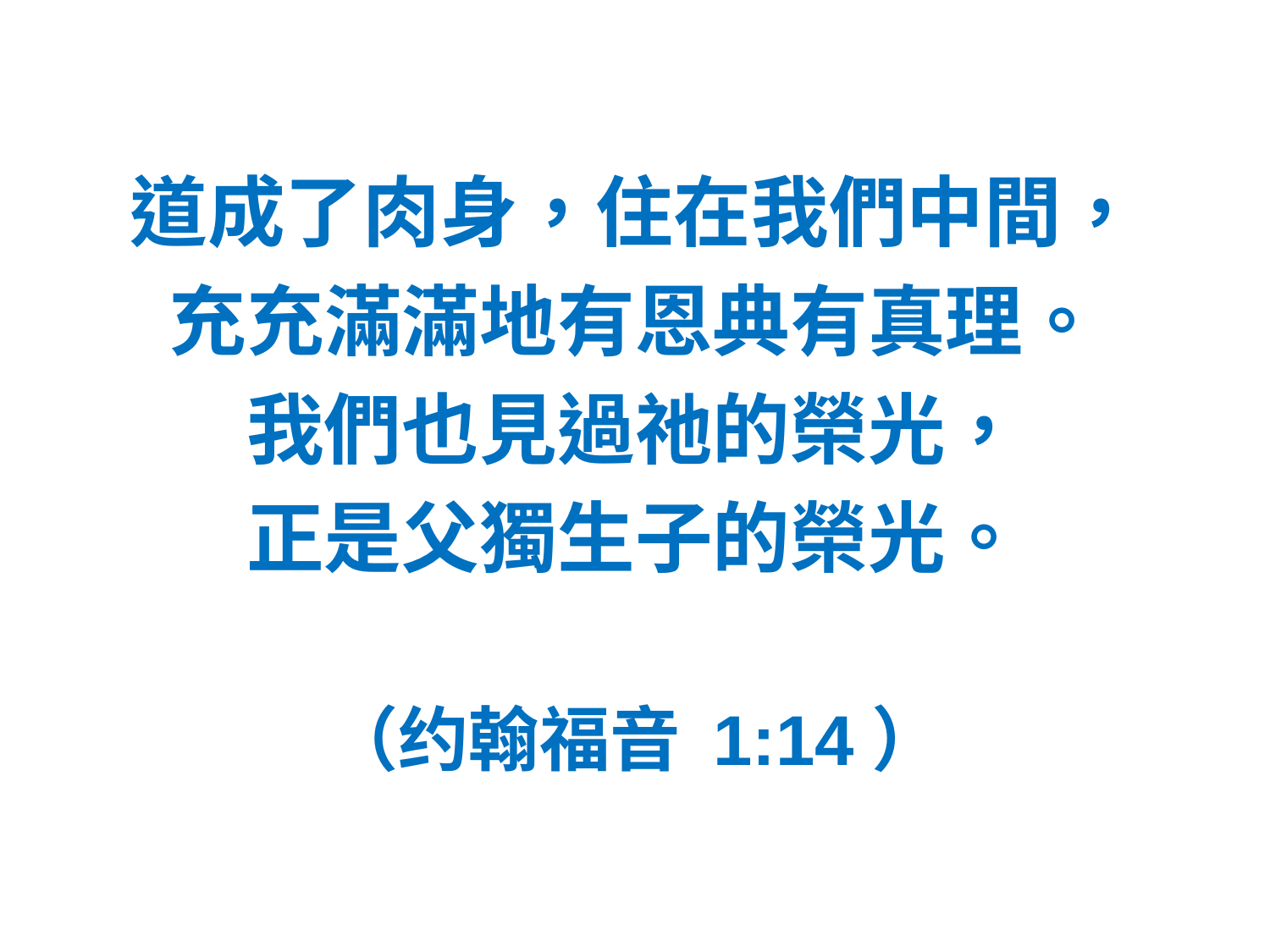

#
道成了肉身，住在我們中間，
充充滿滿地有恩典有真理。
我們也見過祂的榮光，
正是父獨生子的榮光。

（约翰福音 1:14）